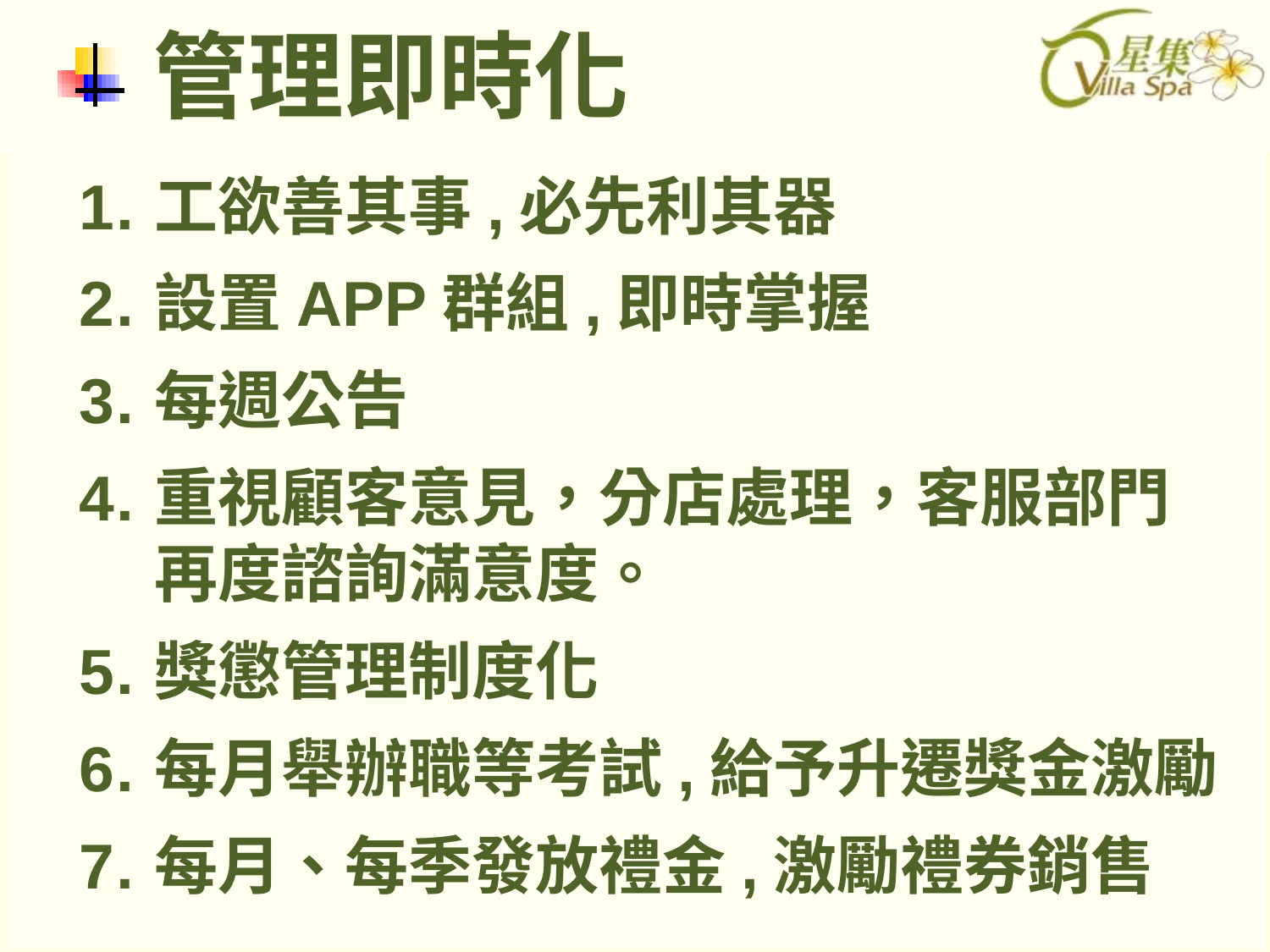

# 管理即時化
工欲善其事,必先利其器
設置APP群組,即時掌握
每週公告
重視顧客意見，分店處理，客服部門再度諮詢滿意度。
獎懲管理制度化
每月舉辦職等考試,給予升遷獎金激勵
每月、每季發放禮金,激勵禮券銷售